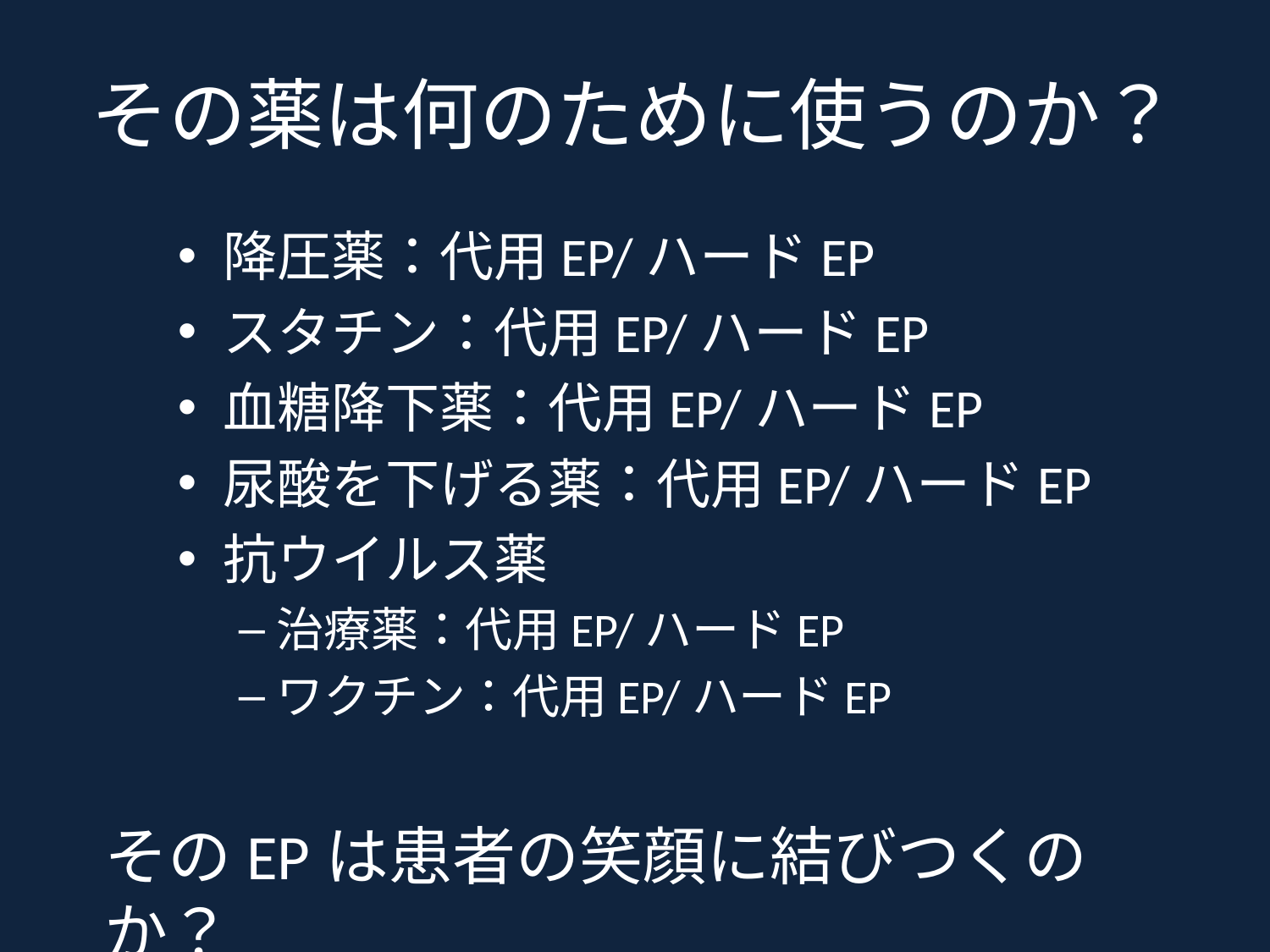

# その薬は何のために使うのか？
降圧薬：代用EP/ハードEP
スタチン：代用EP/ハードEP
血糖降下薬：代用EP/ハードEP
尿酸を下げる薬：代用EP/ハードEP
抗ウイルス薬
治療薬：代用EP/ハードEP
ワクチン：代用EP/ハードEP
そのEPは患者の笑顔に結びつくのか？